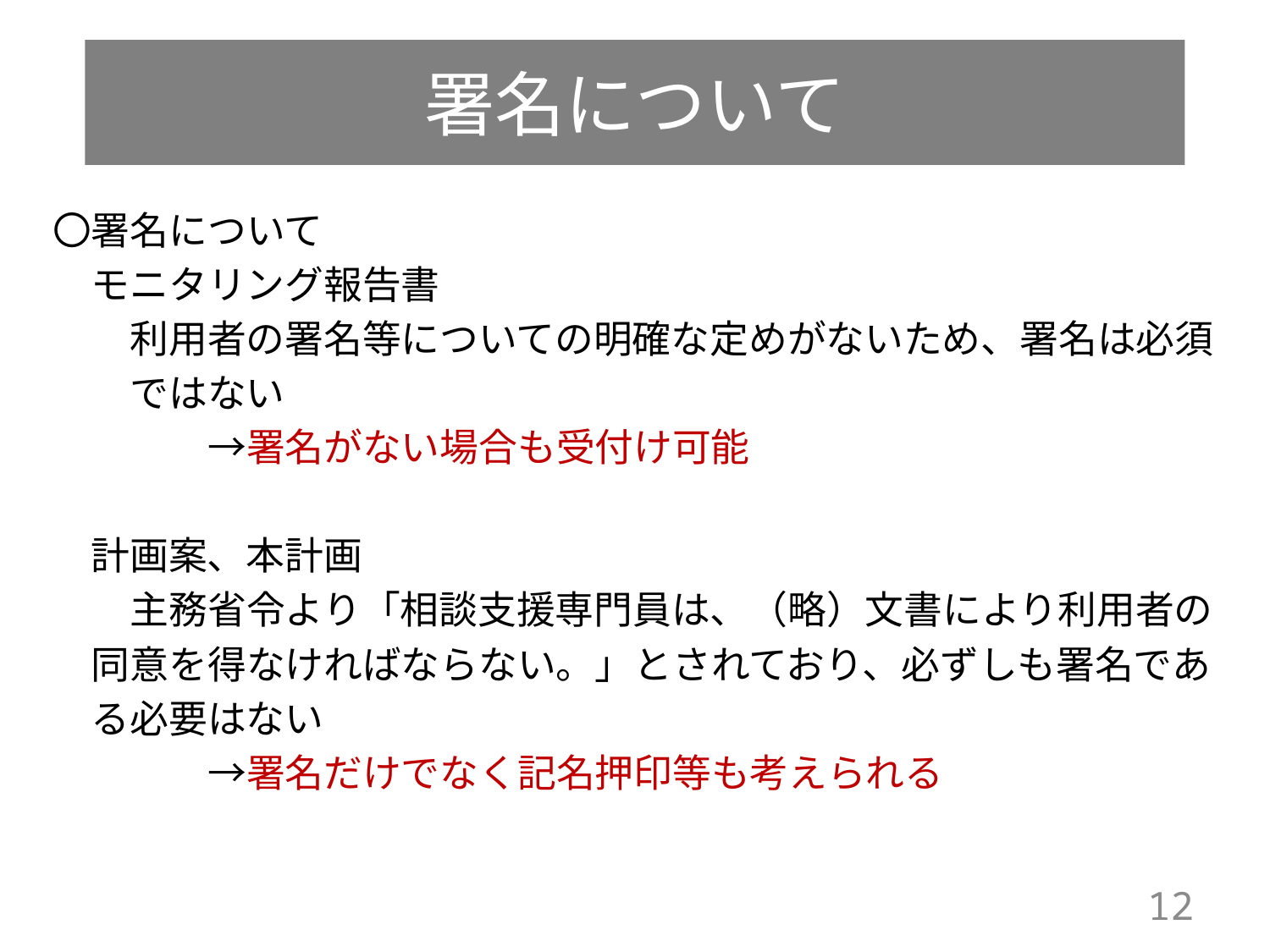

署名について
〇署名について
　モニタリング報告書
　　利用者の署名等についての明確な定めがないため、署名は必須
　　ではない
　　　　→署名がない場合も受付け可能

　計画案、本計画
　　主務省令より「相談支援専門員は、（略）文書により利用者の
　同意を得なければならない。」とされており、必ずしも署名であ
　る必要はない
　　　　→署名だけでなく記名押印等も考えられる
12